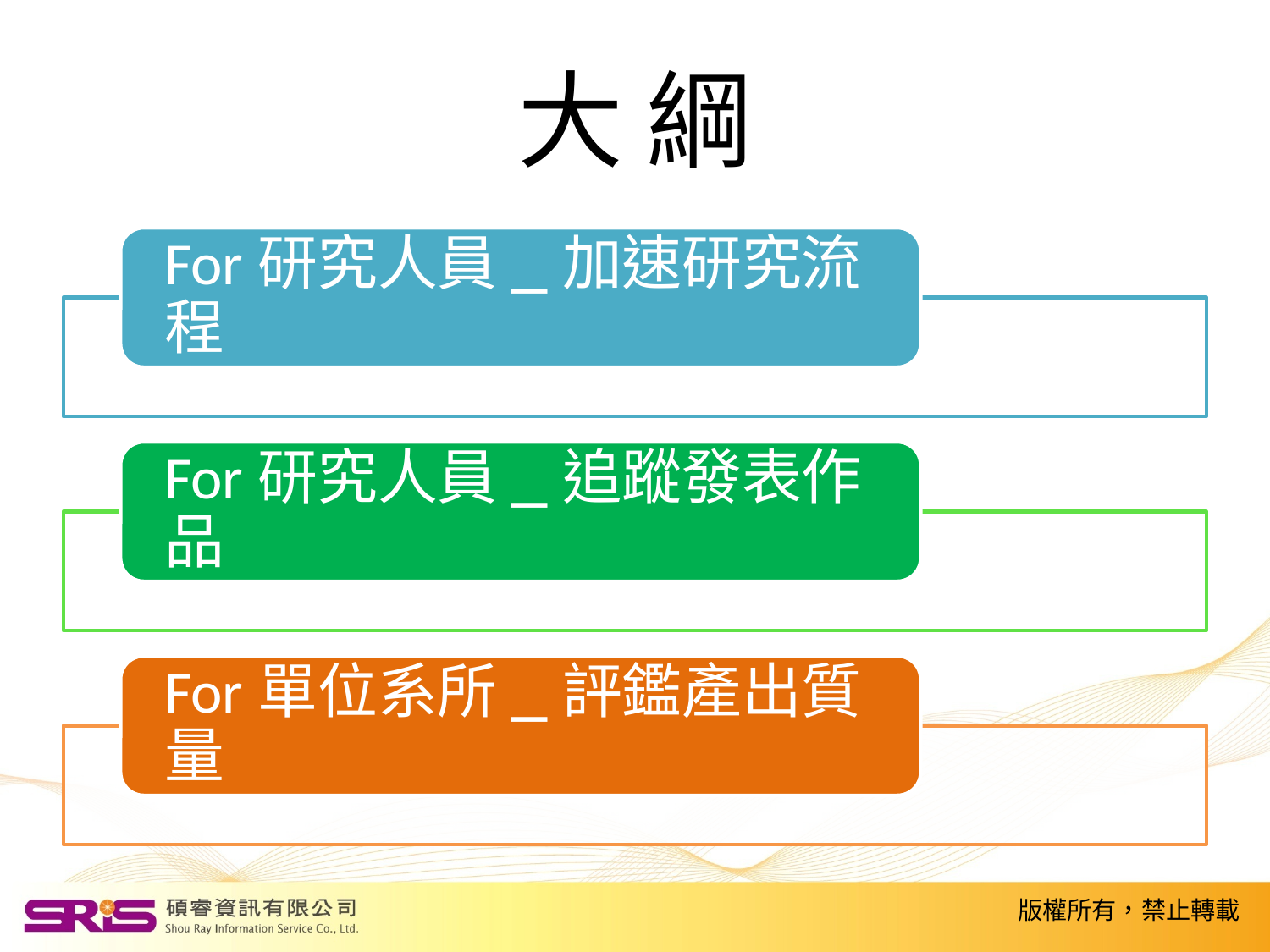

# 大 綱
For研究人員_加速研究流程
For研究人員_追蹤發表作品
For單位系所_評鑑產出質量